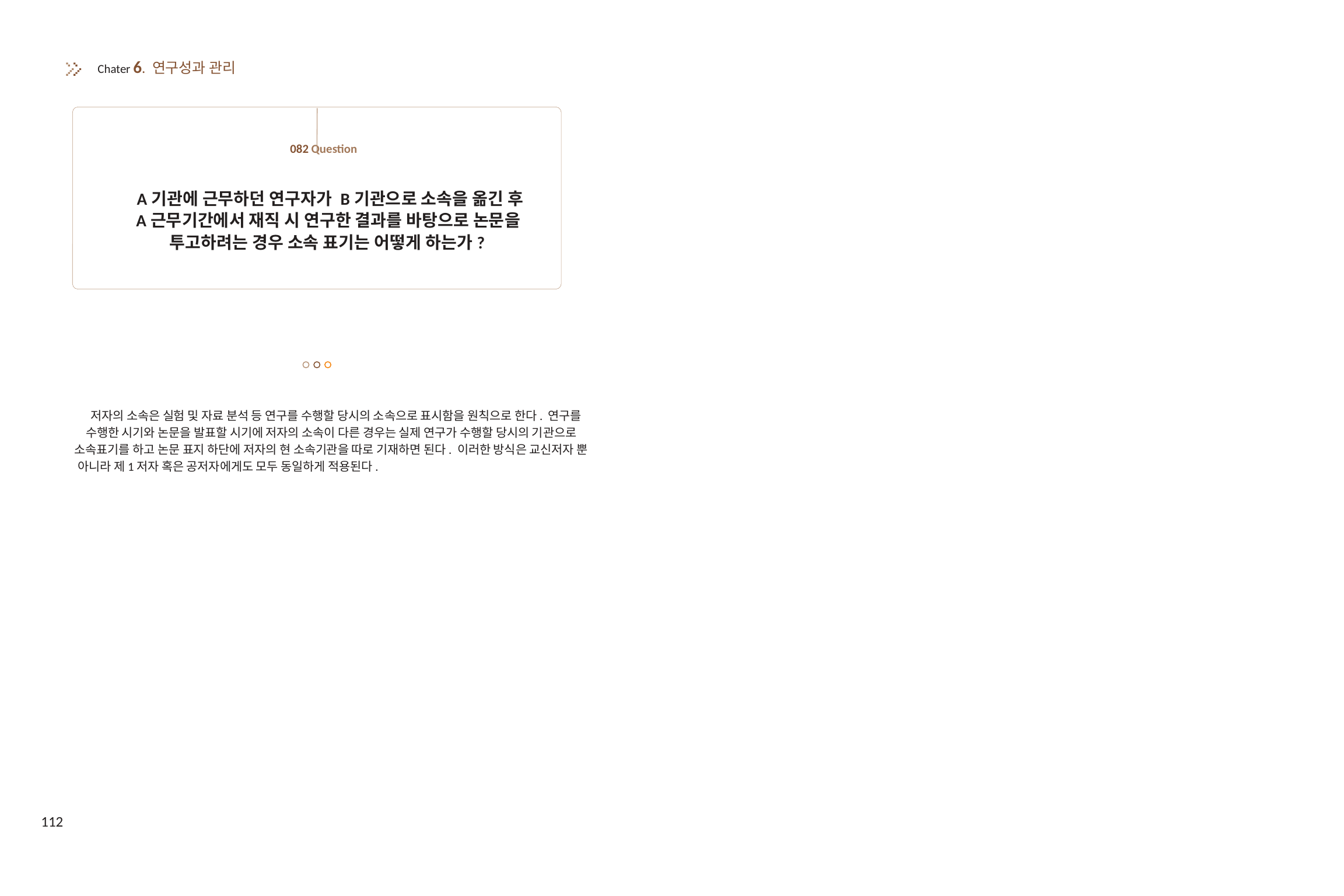

Chater 6. 연구성과 관리

082 Question

A기관에 근무하던 연구자가 B기관으로 소속을 옮긴 후
A근무기간에서 재직 시 연구한 결과를 바탕으로 논문을
투고하려는 경우 소속 표기는 어떻게 하는가?

저자의 소속은 실험 및 자료 분석 등 연구를 수행할 당시의 소속으로 표시함을 원칙으로 한다. 연구를
수행한 시기와 논문을 발표할 시기에 저자의 소속이 다른 경우는 실제 연구가 수행할 당시의 기관으로
소속표기를 하고 논문 표지 하단에 저자의 현 소속기관을 따로 기재하면 된다. 이러한 방식은 교신저자 뿐
아니라 제1저자 혹은 공저자에게도 모두 동일하게 적용된다.
112